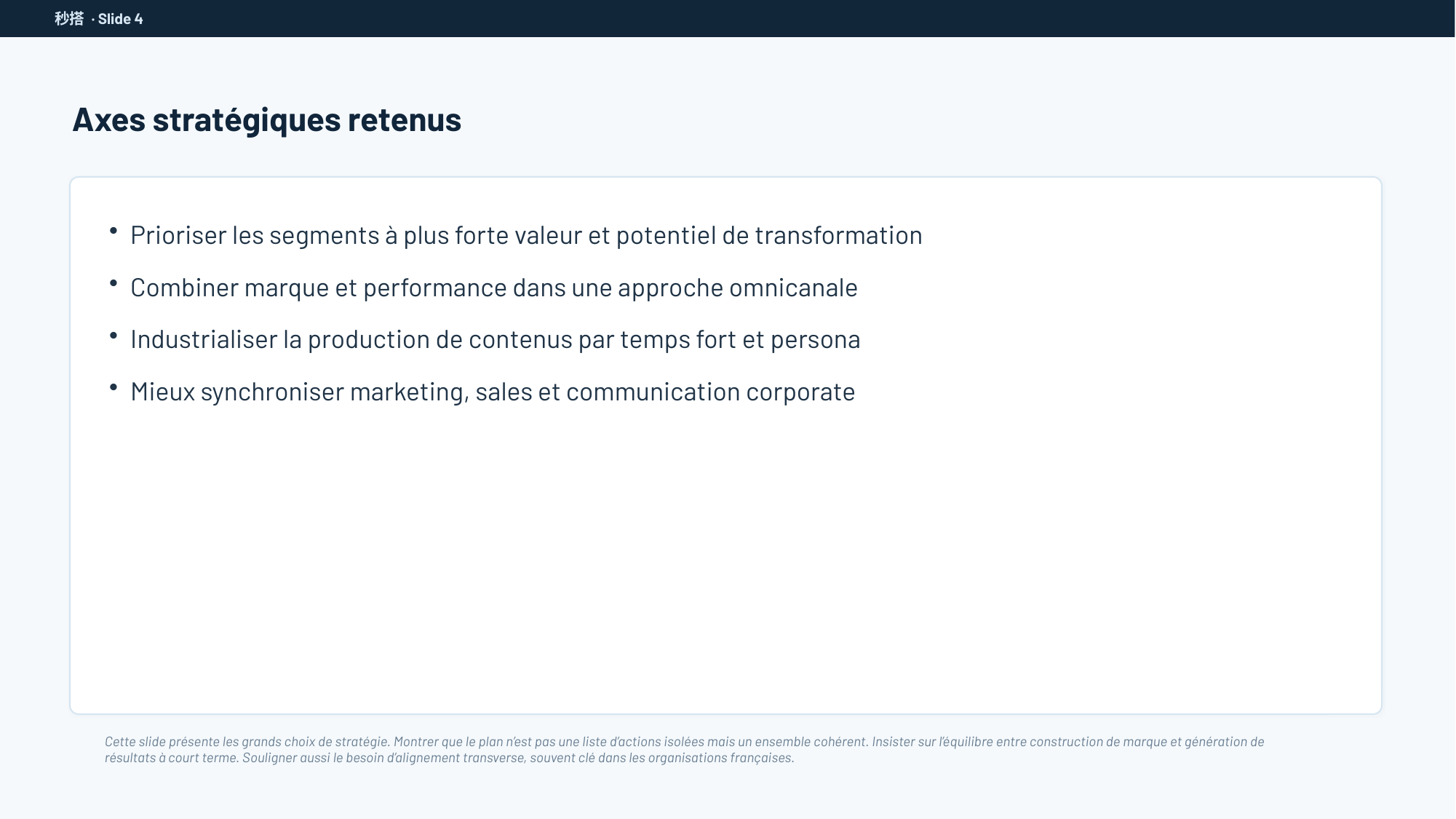

秒搭 · Slide 4
Axes stratégiques retenus

Prioriser les segments à plus forte valeur et potentiel de transformation
Combiner marque et performance dans une approche omnicanale
Industrialiser la production de contenus par temps fort et persona
Mieux synchroniser marketing, sales et communication corporate
Cette slide présente les grands choix de stratégie. Montrer que le plan n’est pas une liste d’actions isolées mais un ensemble cohérent. Insister sur l’équilibre entre construction de marque et génération de résultats à court terme. Souligner aussi le besoin d’alignement transverse, souvent clé dans les organisations françaises.